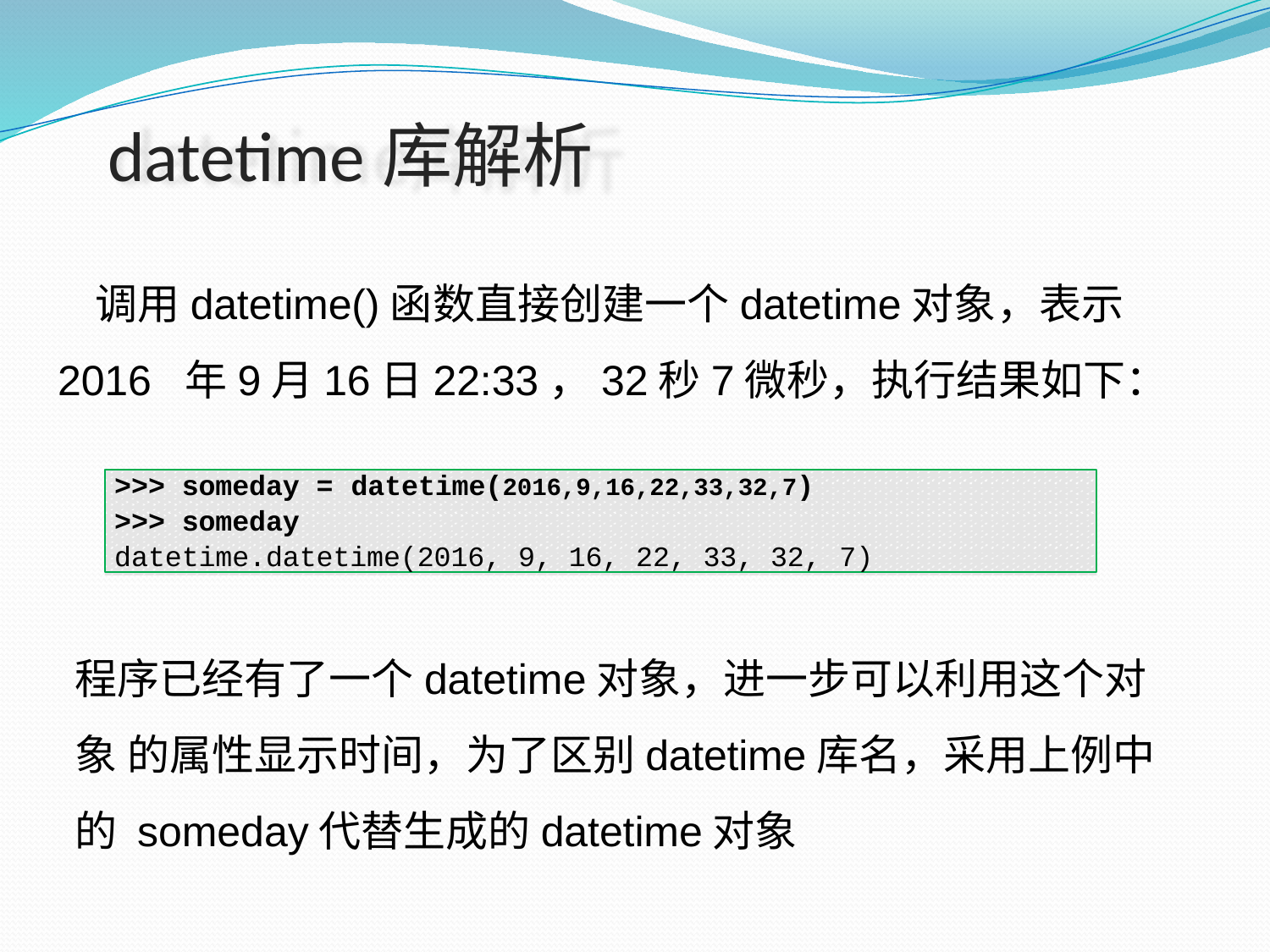

# datetime库解析
调用datetime()函数直接创建一个datetime对象，表示2016  年9月16日22:33，32秒7微秒，执行结果如下：

>>> someday = datetime(2016,9,16,22,33,32,7)
>>> someday
datetime.datetime(2016, 9, 16, 22, 33, 32, 7)
程序已经有了一个datetime对象，进一步可以利用这个对象 的属性显示时间，为了区别datetime库名，采用上例中的 someday代替生成的datetime对象